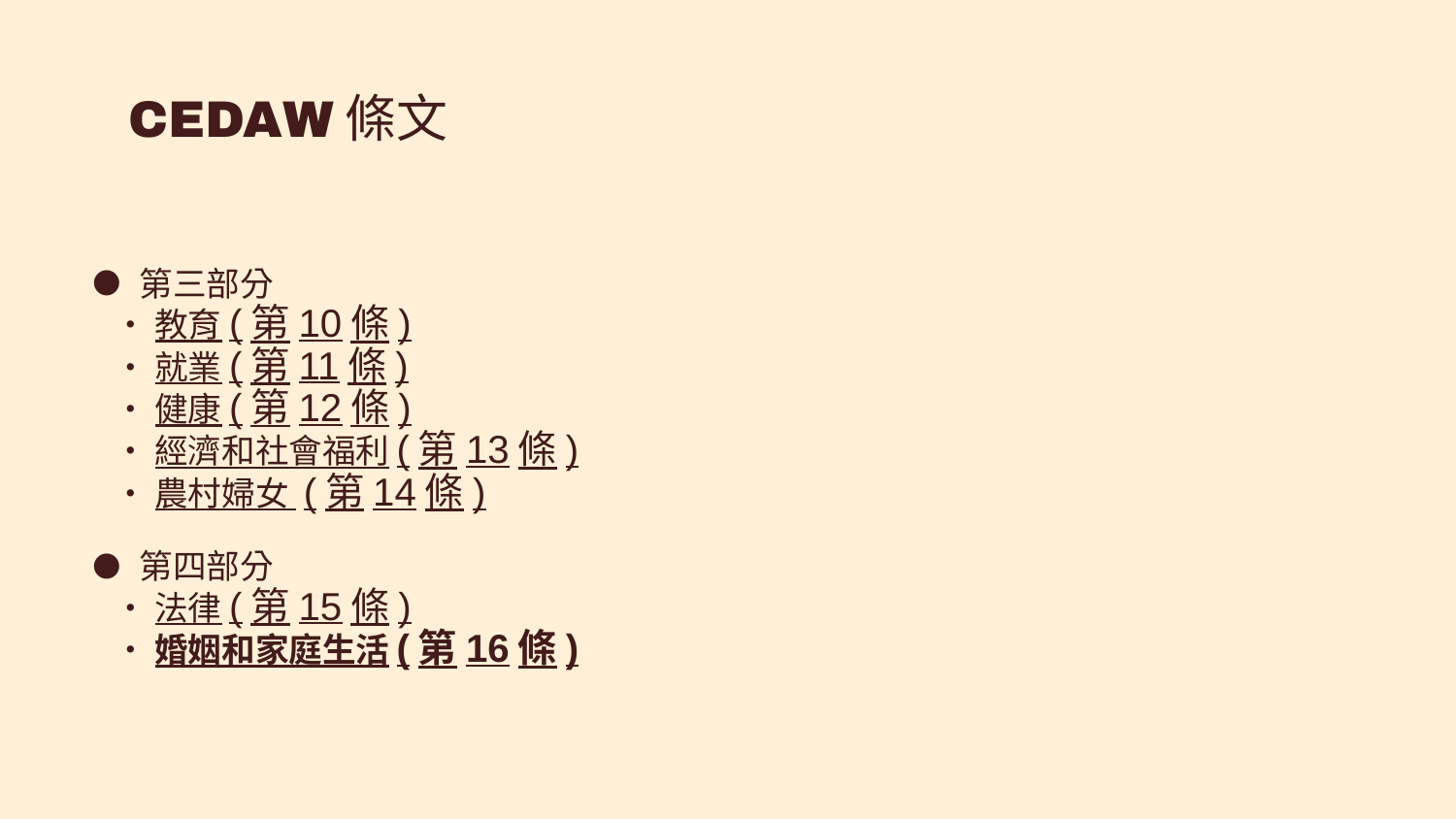

# CEDAW條文
第三部分
   ‧教育(第10條)
   ‧就業(第11條)
   ‧健康(第12條)
   ‧經濟和社會福利(第13條)
   ‧農村婦女 (第14條)

第四部分
   ‧法律(第15條)
   ‧婚姻和家庭生活(第16條)